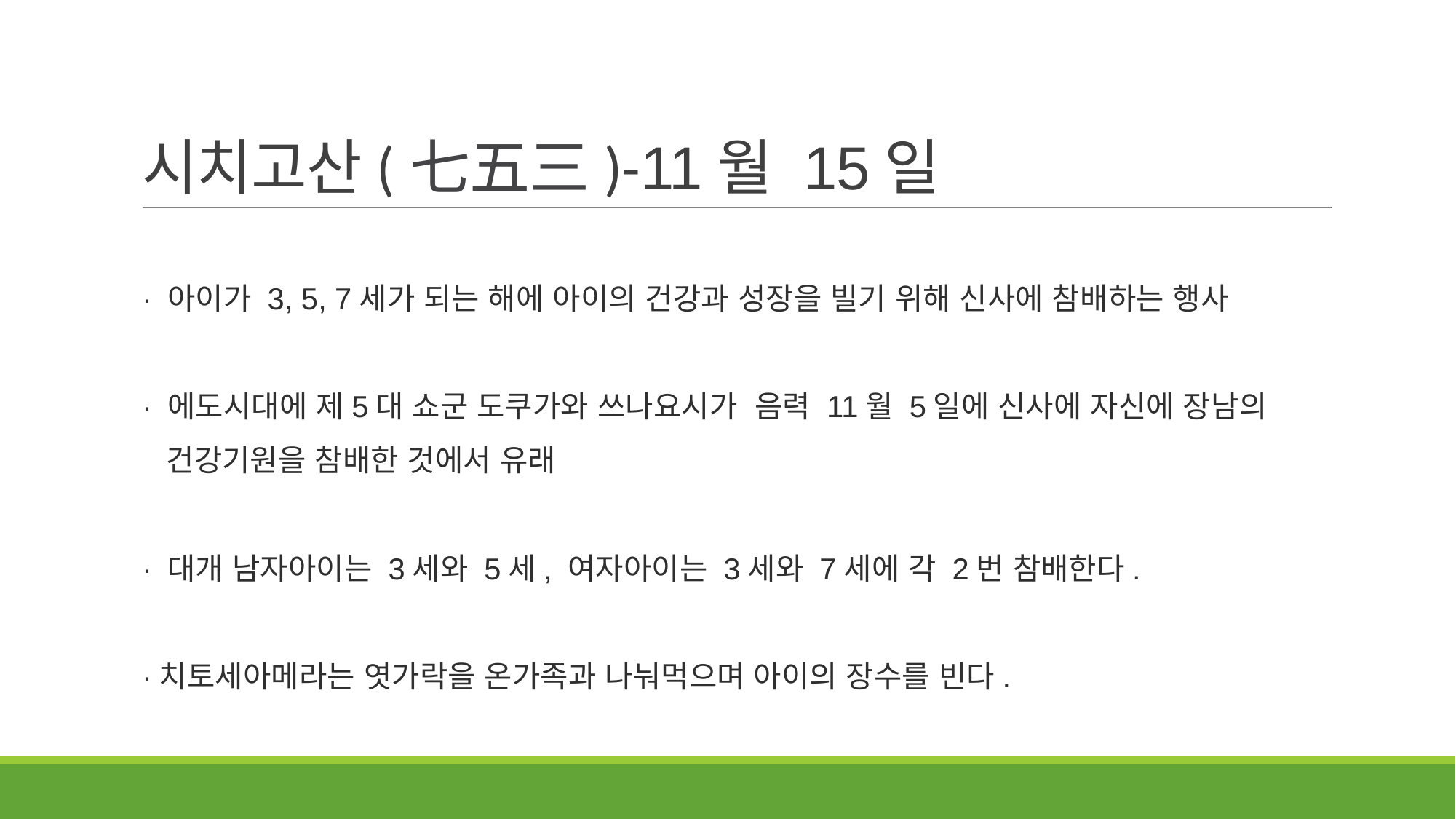

# 시치고산(七五三)-11월 15일

· 아이가 3, 5, 7세가 되는 해에 아이의 건강과 성장을 빌기 위해 신사에 참배하는 행사

· 에도시대에 제5대 쇼군 도쿠가와 쓰나요시가  음력 11월 5일에 신사에 자신에 장남의
  건강기원을 참배한 것에서 유래

· 대개 남자아이는 3세와 5세, 여자아이는 3세와 7세에 각 2번 참배한다.

·치토세아메라는 엿가락을 온가족과 나눠먹으며 아이의 장수를 빈다.